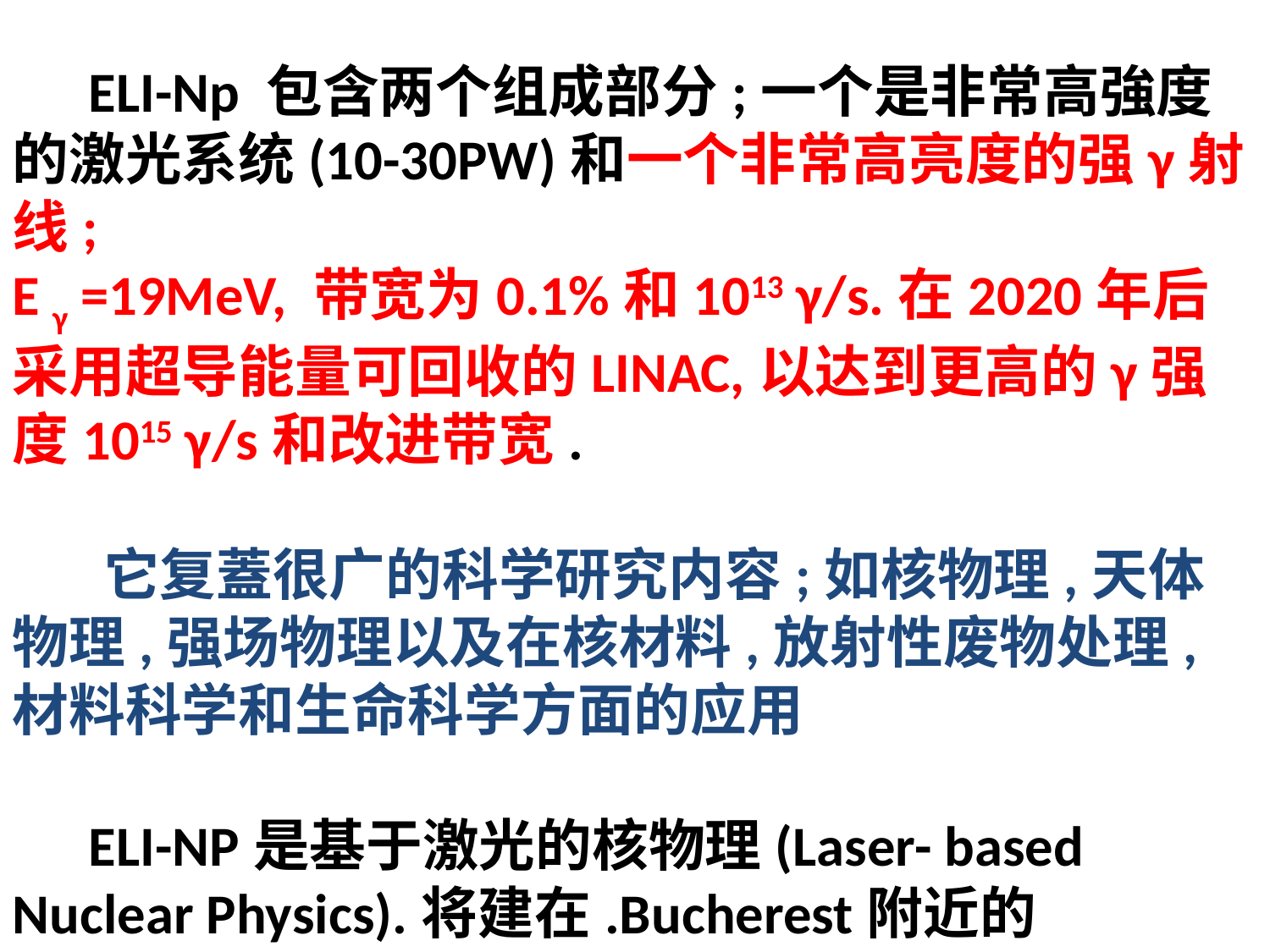

ELI-Np 包含两个组成部分;一个是非常高強度的激光系统(10-30PW)和一个非常高亮度的强γ射线;
E γ =19MeV, 带宽为0.1%和1013 γ/s.在2020年后采用超导能量可回收的LINAC,以达到更高的γ强度1015 γ/s和改进带宽.

      它复蓋很广的科学研究内容;如核物理,天体物理,强场物理以及在核材料,放射性废物处理,材料科学和生命科学方面的应用

      ELI-NP是基于激光的核物理(Laser- based Nuclear Physics).将建在.Bucherest附近的Magurele .将集中